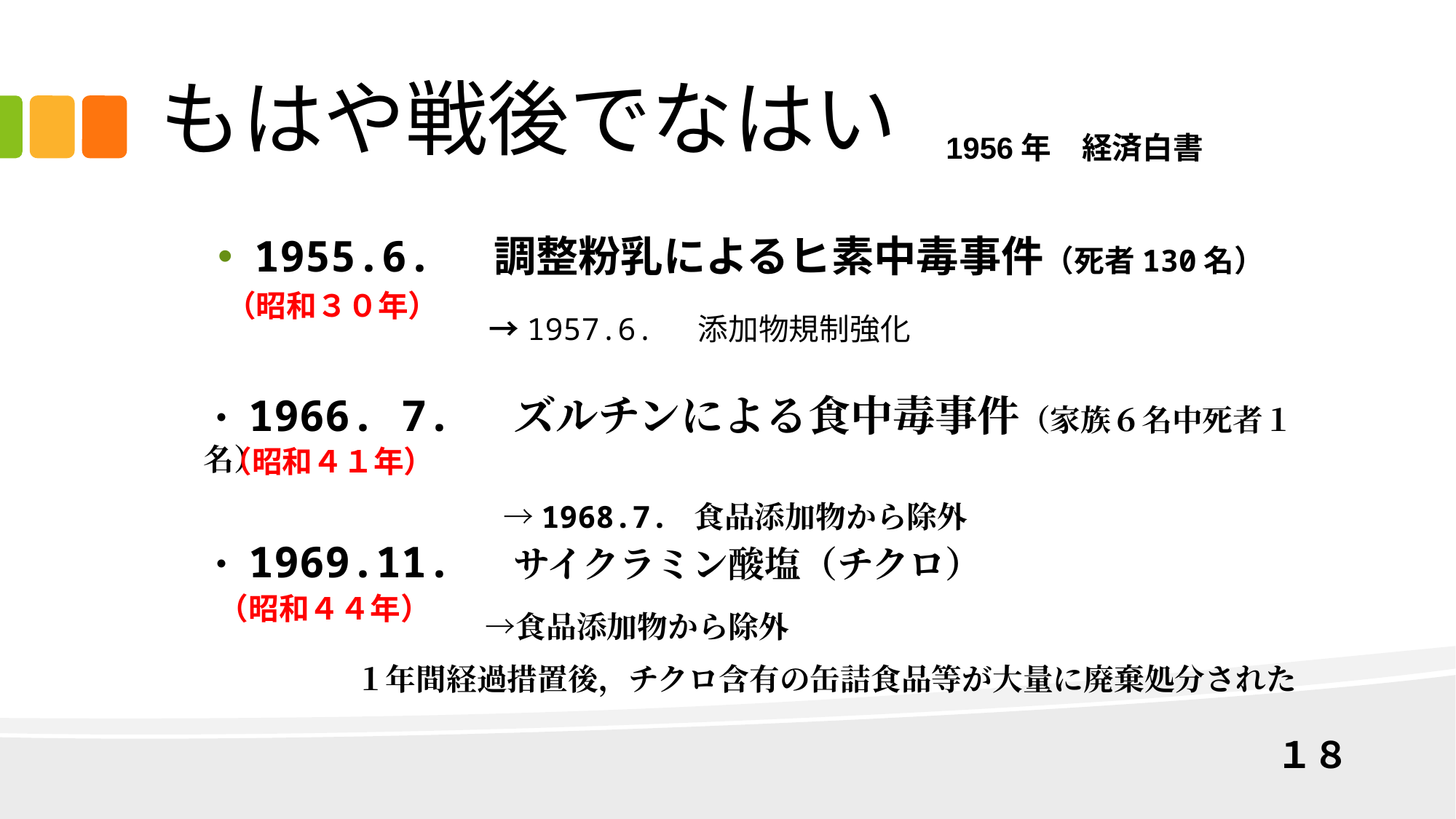

# もはや戦後でなはい
1956年　経済白書
1955.6.  調整粉乳によるヒ素中毒事件（死者130名）
　　　　　　  　→1957.6.  添加物規制強化
（昭和３０年）
・1966. 7.  ズルチンによる食中毒事件（家族６名中死者１名）
　　　　　　　　 →1968.7. 食品添加物から除外

（昭和４１年）
・1969.11.  サイクラミン酸塩（チクロ）
　　　　　　   　→食品添加物から除外
　　　　　１年間経過措置後，チクロ含有の缶詰食品等が大量に廃棄処分された

（昭和４４年）
１８